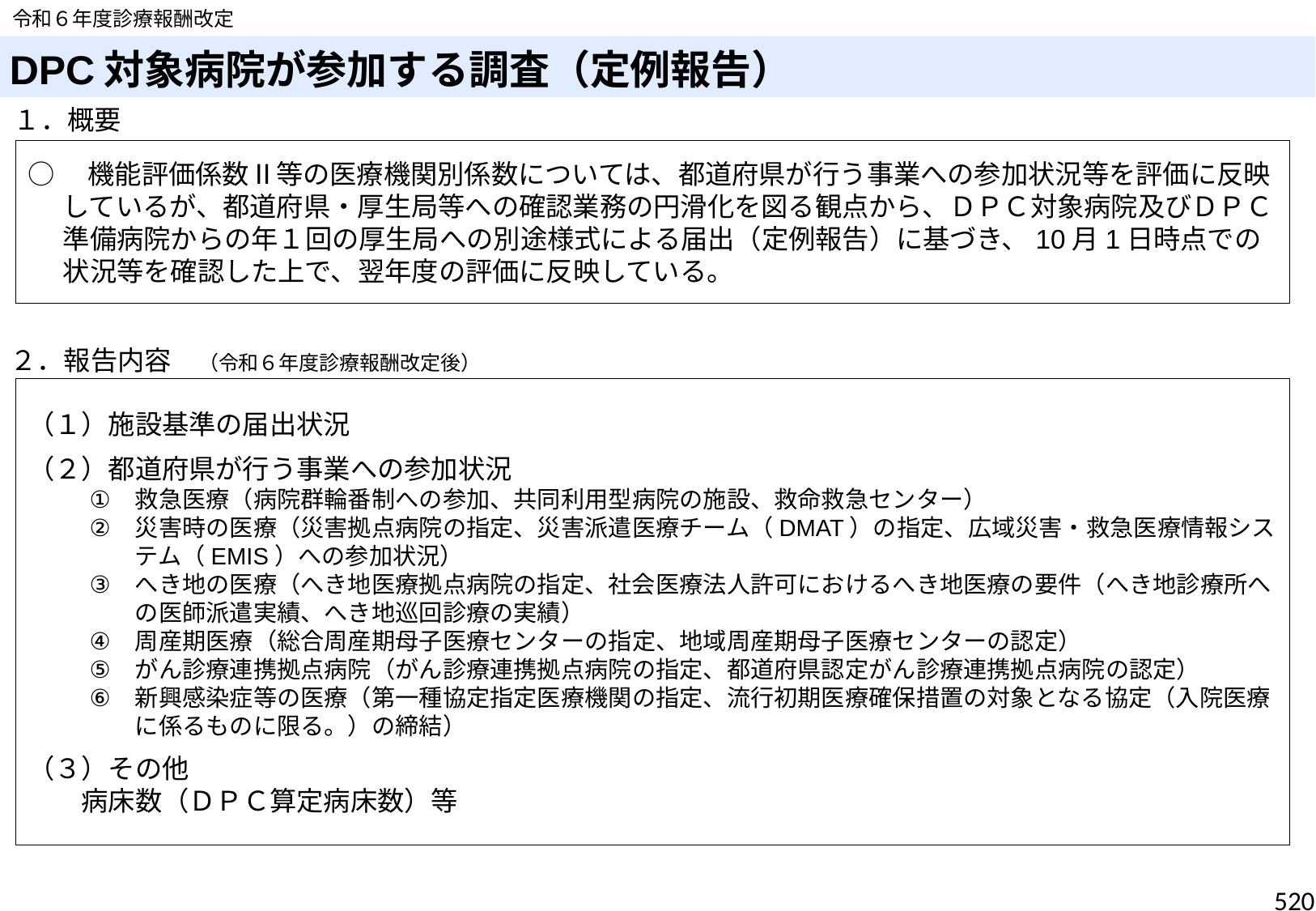

令和６年度診療報酬改定
# DPC対象病院が参加する調査（定例報告）
１．概要
○　機能評価係数Ⅱ等の医療機関別係数については、都道府県が行う事業への参加状況等を評価に反映しているが、都道府県・厚生局等への確認業務の円滑化を図る観点から、ＤＰＣ対象病院及びＤＰＣ準備病院からの年１回の厚生局への別途様式による届出（定例報告）に基づき、10月1日時点での状況等を確認した上で、翌年度の評価に反映している。
２．報告内容　（令和６年度診療報酬改定後）
（１）施設基準の届出状況

（２）都道府県が行う事業への参加状況
救急医療（病院群輪番制への参加、共同利用型病院の施設、救命救急センター）
災害時の医療（災害拠点病院の指定、災害派遣医療チーム（DMAT）の指定、広域災害・救急医療情報システム（EMIS）への参加状況）
へき地の医療（へき地医療拠点病院の指定、社会医療法人許可におけるへき地医療の要件（へき地診療所への医師派遣実績、へき地巡回診療の実績）
周産期医療（総合周産期母子医療センターの指定、地域周産期母子医療センターの認定）
がん診療連携拠点病院（がん診療連携拠点病院の指定、都道府県認定がん診療連携拠点病院の認定）
新興感染症等の医療（第一種協定指定医療機関の指定、流行初期医療確保措置の対象となる協定（入院医療に係るものに限る。）の締結）

（３）その他
　　病床数（ＤＰＣ算定病床数）等
520